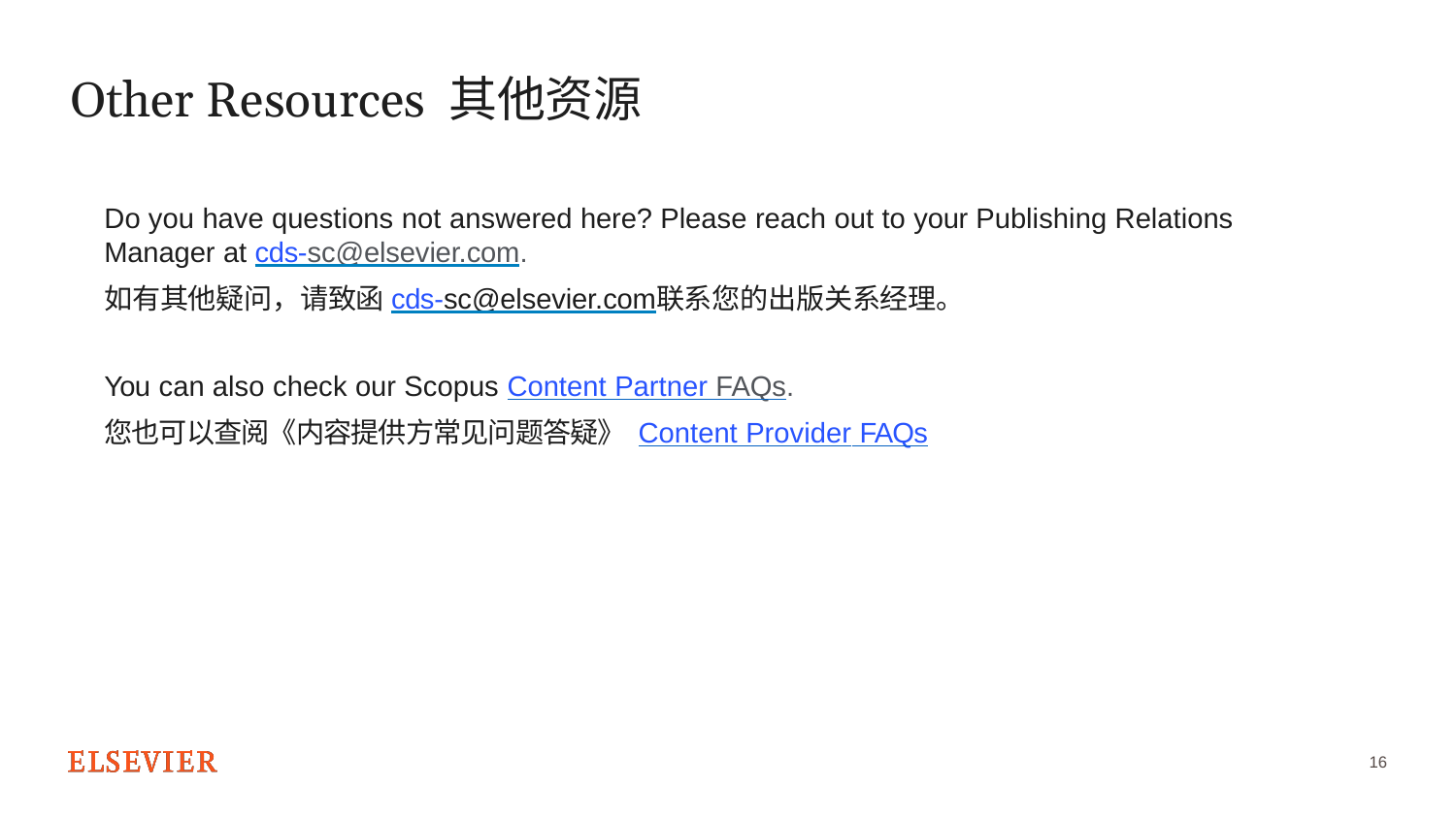

# Other Resources 其他资源
Do you have questions not answered here? Please reach out to your Publishing Relations Manager at cds-sc@elsevier.com.
如有其他疑问，请致函cds-sc@elsevier.com联系您的出版关系经理。

You can also check our Scopus Content Partner FAQs.
您也可以查阅《内容提供方常见问题答疑》 Content Provider FAQs
16